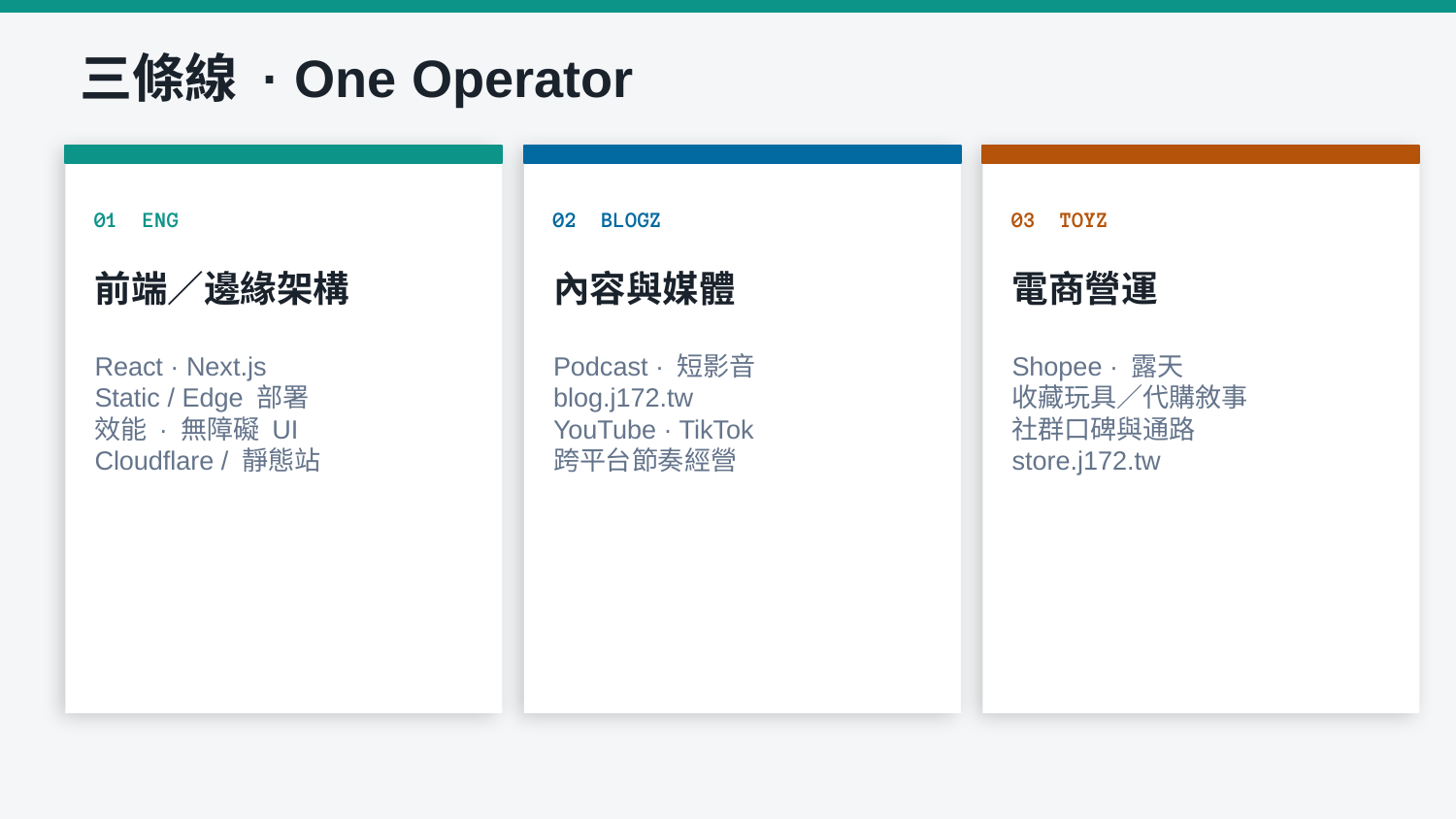

三條線 · One Operator

01  ENG
02  BLOGZ
03  TOYZ
前端／邊緣架構
內容與媒體
電商營運
React · Next.js
Static / Edge 部署
效能 · 無障礙 UI
Cloudflare / 靜態站
Podcast · 短影音
blog.j172.tw
YouTube · TikTok
跨平台節奏經營
Shopee · 露天
收藏玩具／代購敘事
社群口碑與通路
store.j172.tw